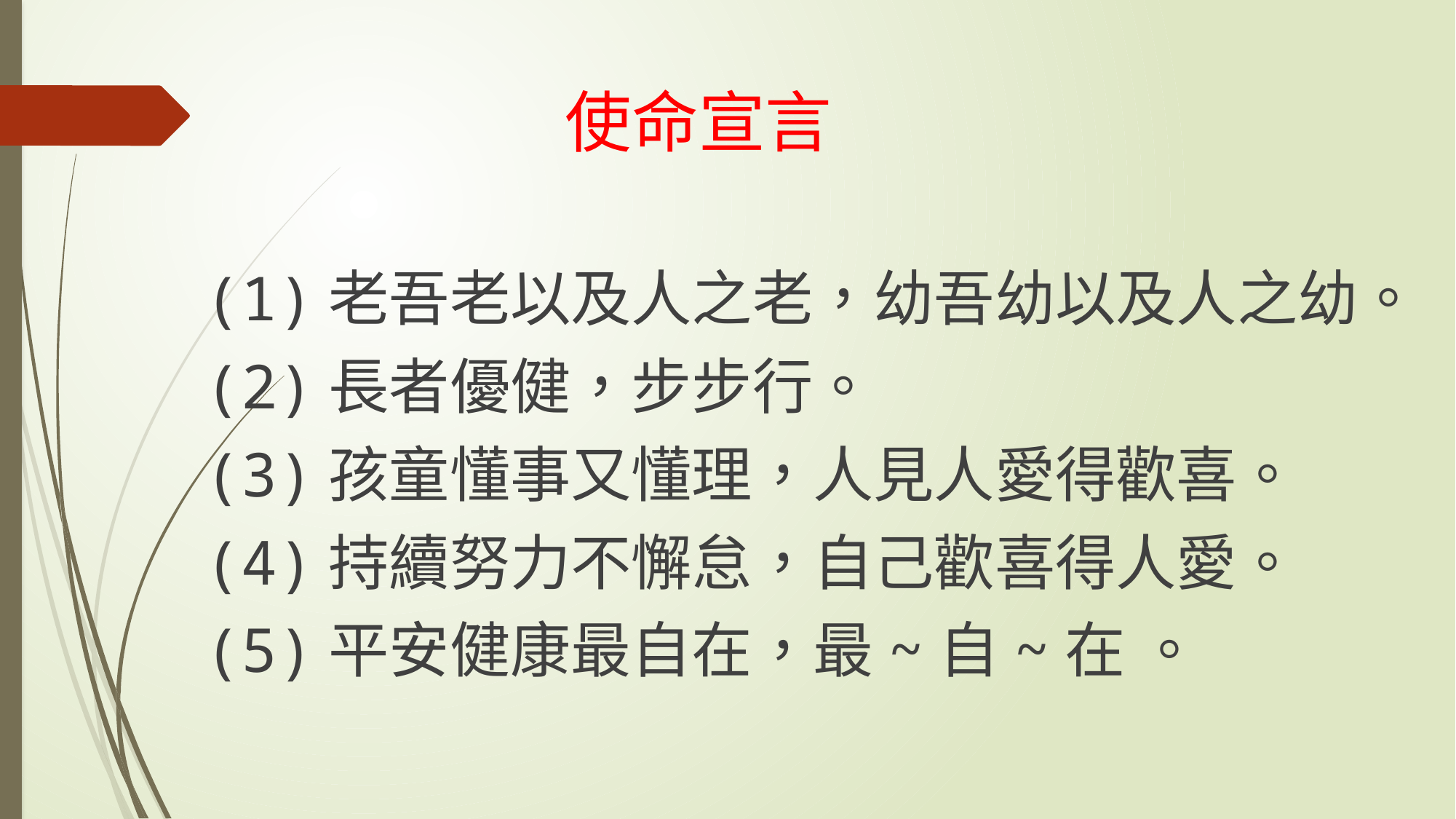

# 使命宣言
(1)老吾老以及人之老，幼吾幼以及人之幼。
(2)長者優健，步步行。
(3)孩童懂事又懂理，人見人愛得歡喜。
(4)持續努力不懈怠，自己歡喜得人愛。
(5)平安健康最自在，最~自~在 。